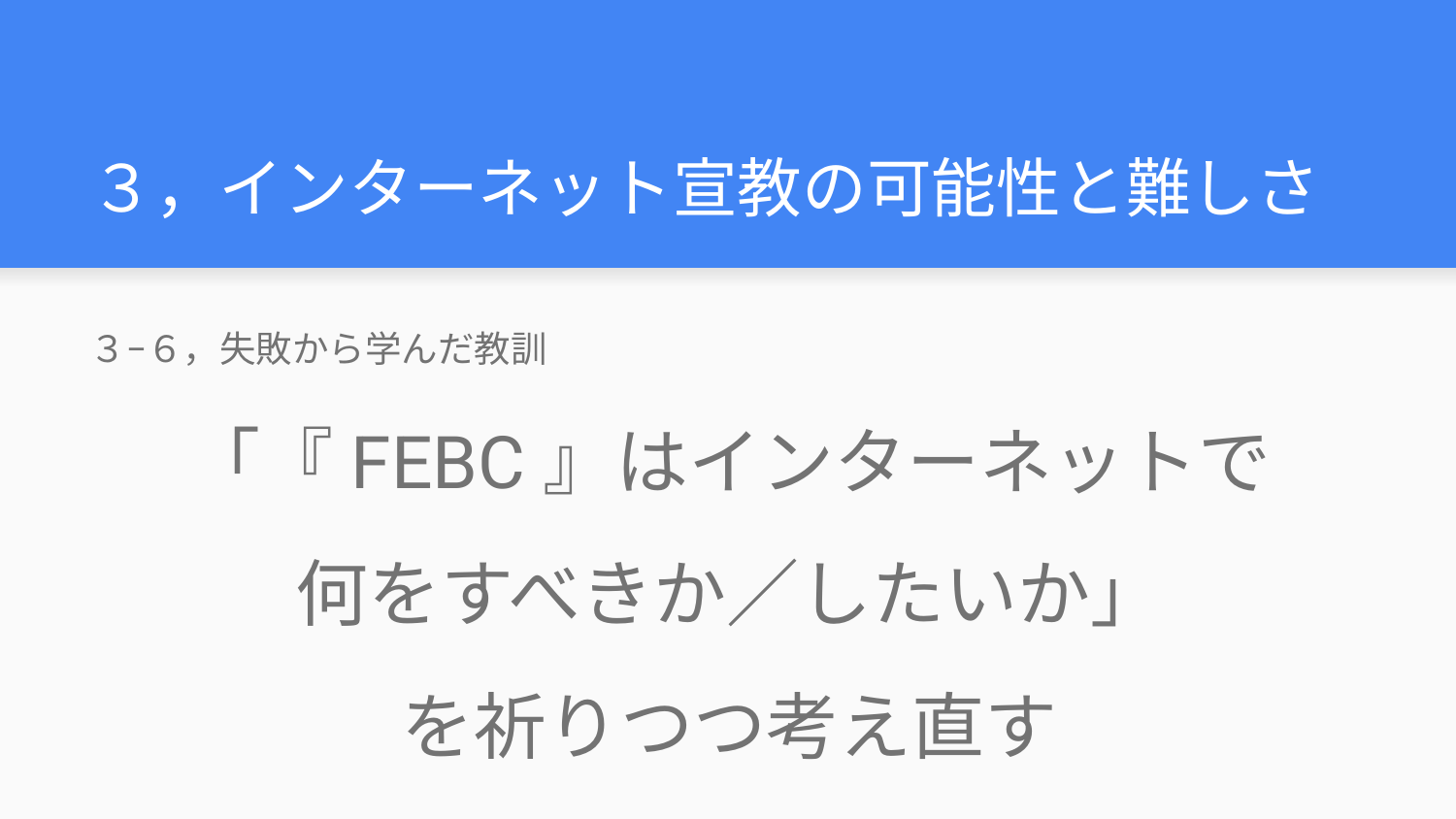

# ３，インターネット宣教の可能性と難しさ
３−６，失敗から学んだ教訓
「『FEBC』はインターネットで
何をすべきか／したいか」
を祈りつつ考え直す